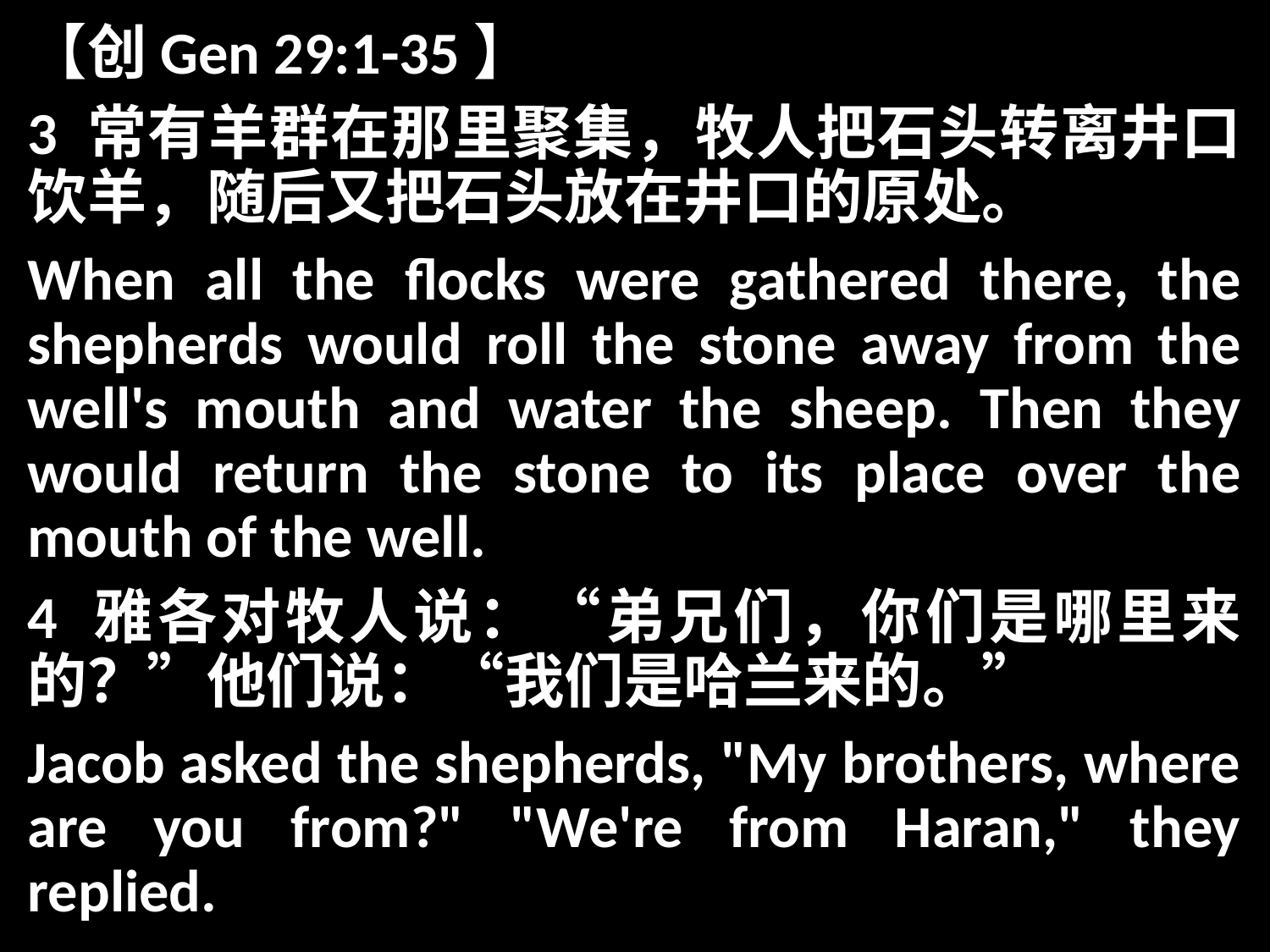

【创Gen 29:1-35】
3 常有羊群在那里聚集，牧人把石头转离井口饮羊，随后又把石头放在井口的原处。
When all the flocks were gathered there, the shepherds would roll the stone away from the well's mouth and water the sheep. Then they would return the stone to its place over the mouth of the well.
4 雅各对牧人说：“弟兄们，你们是哪里来的？”他们说：“我们是哈兰来的。”
Jacob asked the shepherds, "My brothers, where are you from?" "We're from Haran," they replied.